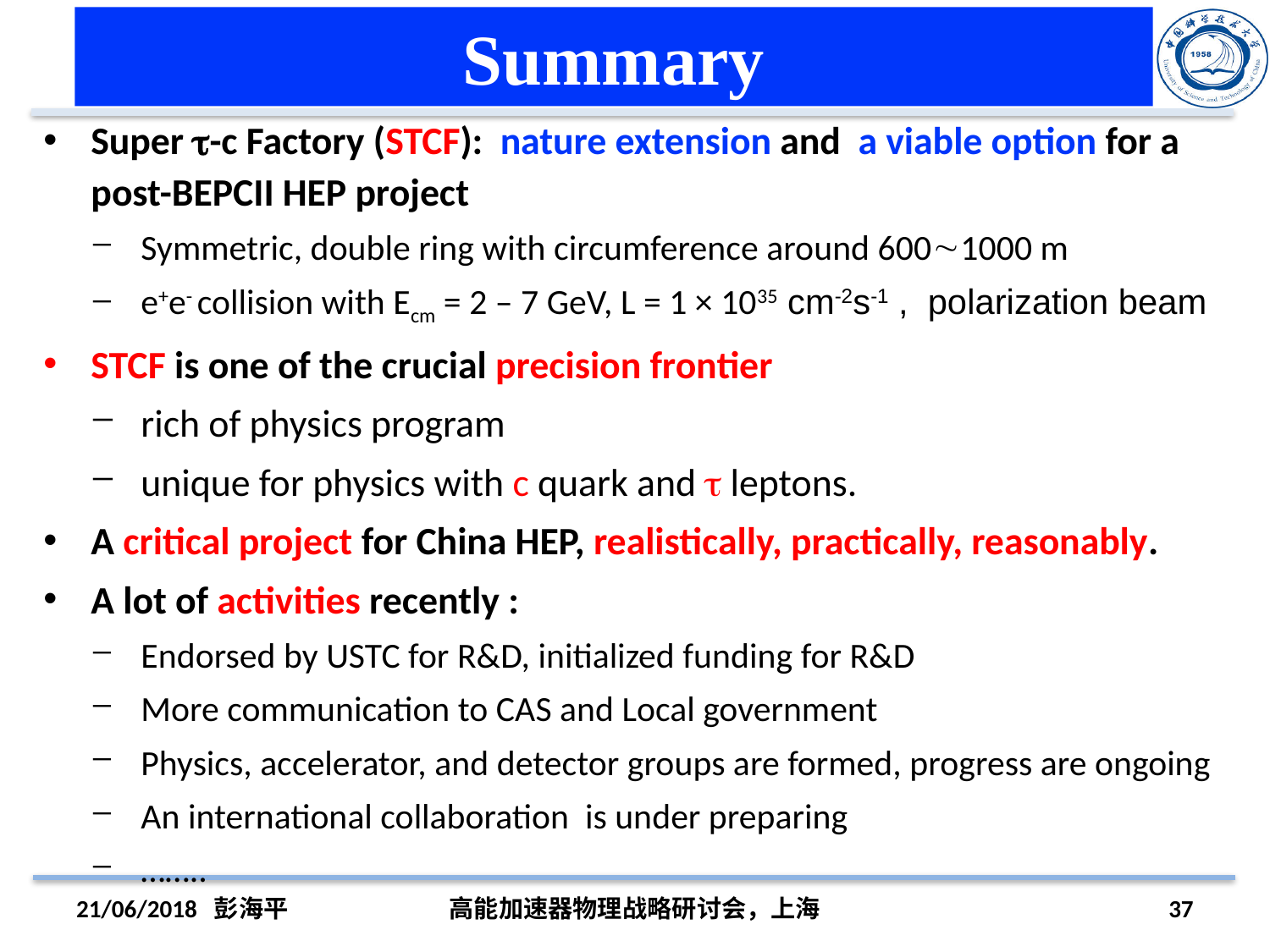

# Summary
Super τ-c Factory (STCF):  nature extension and  a viable option for a post-BEPCII HEP project
Symmetric, double ring with circumference around 600∼1000 m
e+e- collision with Ecm = 2 – 7 GeV, L = 1 × 1035 cm-2s-1 ,  polarization beam
STCF is one of the crucial precision frontier
rich of physics program
unique for physics with c quark and τ leptons.
A critical project for China HEP, realistically, practically, reasonably.
A lot of activities recently :
Endorsed by USTC for R&D, initialized funding for R&D
More communication to CAS and Local government
Physics, accelerator, and detector groups are formed, progress are ongoing
An international collaboration  is under preparing
……..
21/06/2018  彭海平
高能加速器物理战略研讨会，上海
37